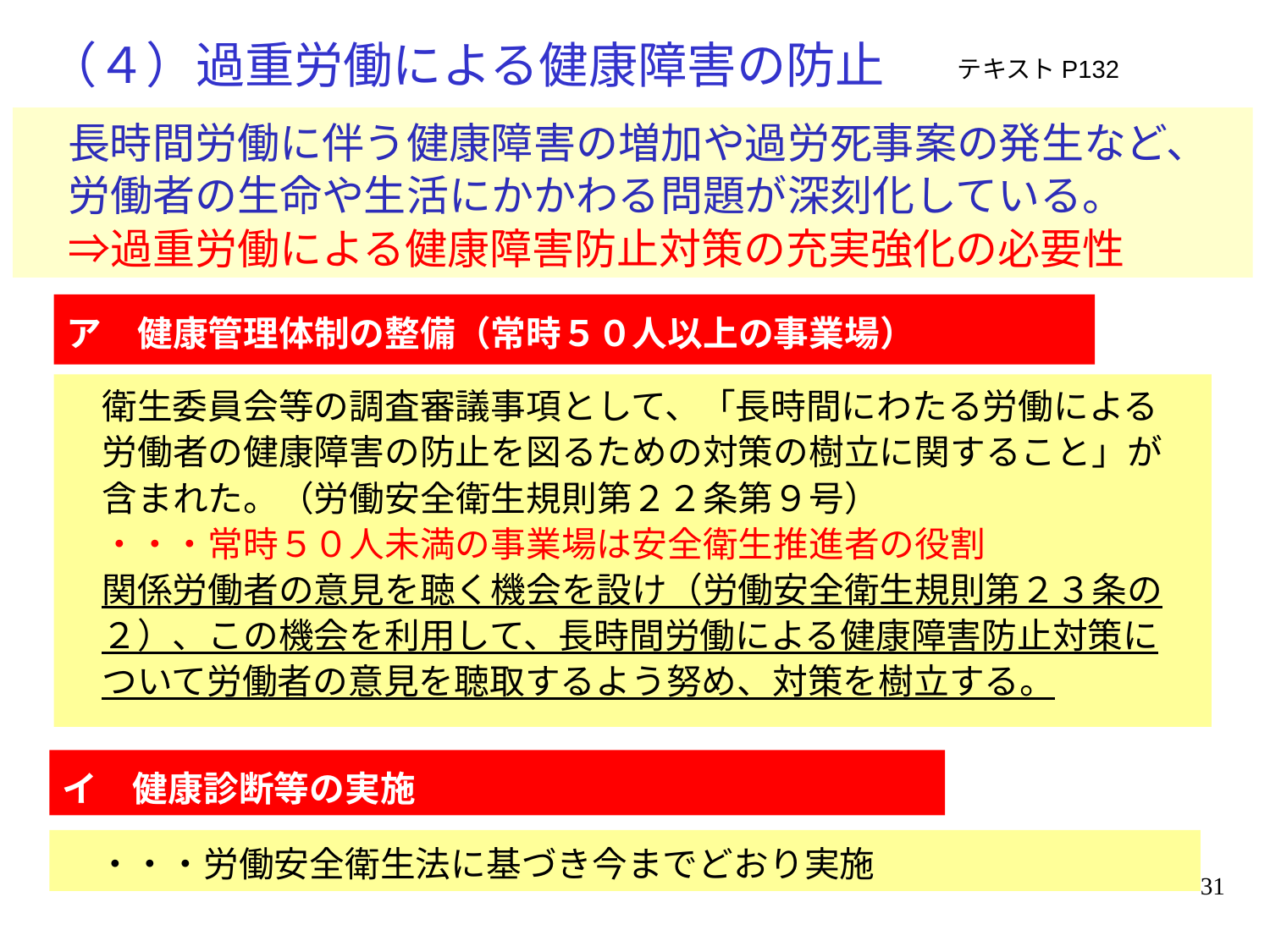

# （４）過重労働による健康障害の防止
テキストP132
　長時間労働に伴う健康障害の増加や過労死事案の発生など、
　労働者の生命や生活にかかわる問題が深刻化している。
　⇒過重労働による健康障害防止対策の充実強化の必要性
ア　健康管理体制の整備（常時５０人以上の事業場）
　衛生委員会等の調査審議事項として、「長時間にわたる労働による
　労働者の健康障害の防止を図るための対策の樹立に関すること」が
　含まれた。（労働安全衛生規則第２２条第９号）
　・・・常時５０人未満の事業場は安全衛生推進者の役割
　関係労働者の意見を聴く機会を設け（労働安全衛生規則第２３条の
　２）、この機会を利用して、長時間労働による健康障害防止対策に
　ついて労働者の意見を聴取するよう努め、対策を樹立する。
イ　健康診断等の実施
　・・・労働安全衛生法に基づき今までどおり実施
31